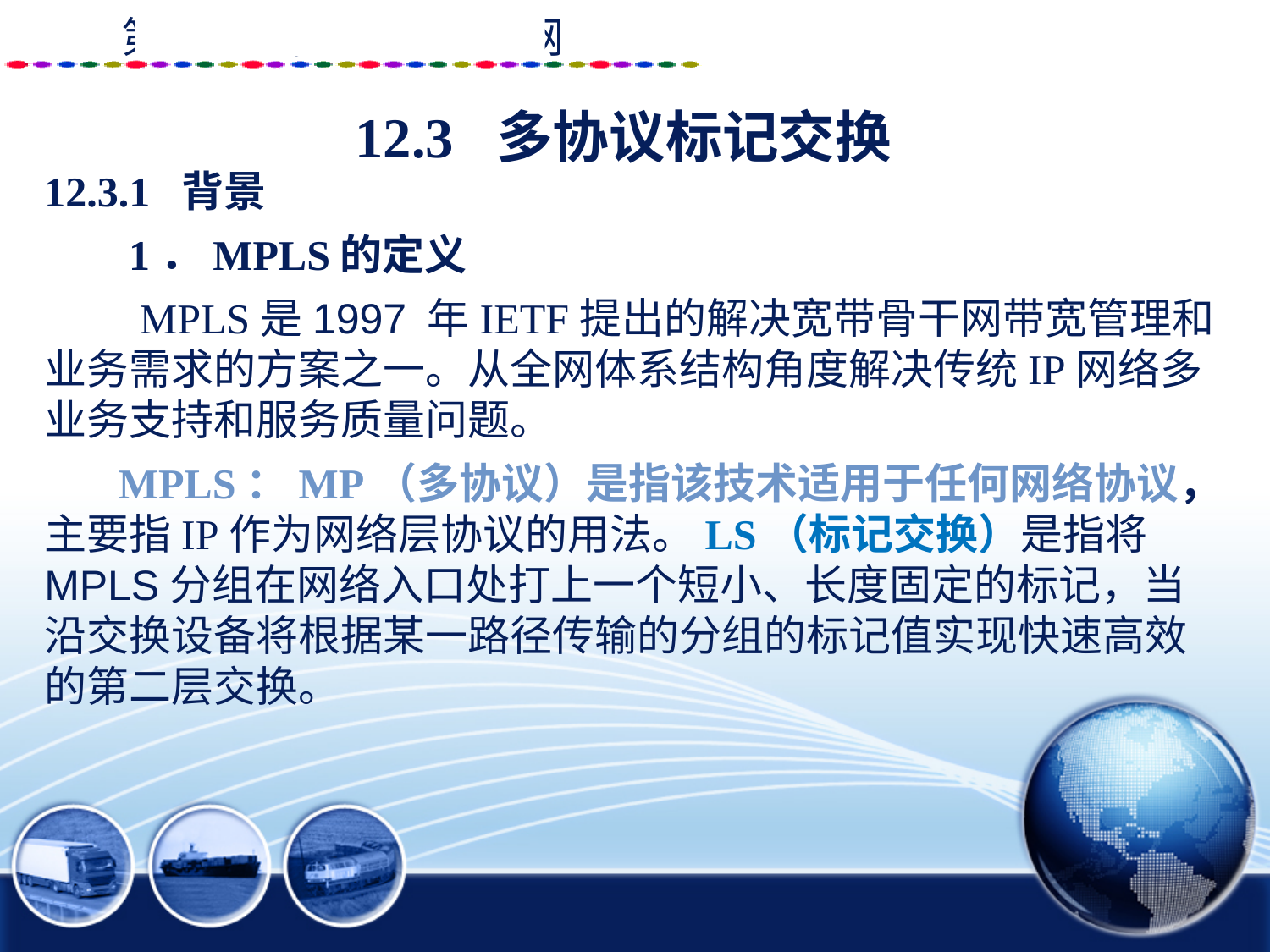

12.3  多协议标记交换
12.3.1  背景
        1．MPLS的定义
         MPLS是1997 年IETF提出的解决宽带骨干网带宽管理和业务需求的方案之一。从全网体系结构角度解决传统IP网络多业务支持和服务质量问题。
       MPLS：MP（多协议）是指该技术适用于任何网络协议，主要指IP作为网络层协议的用法。LS（标记交换）是指将MPLS分组在网络入口处打上一个短小、长度固定的标记，当沿交换设备将根据某一路径传输的分组的标记值实现快速高效的第二层交换。